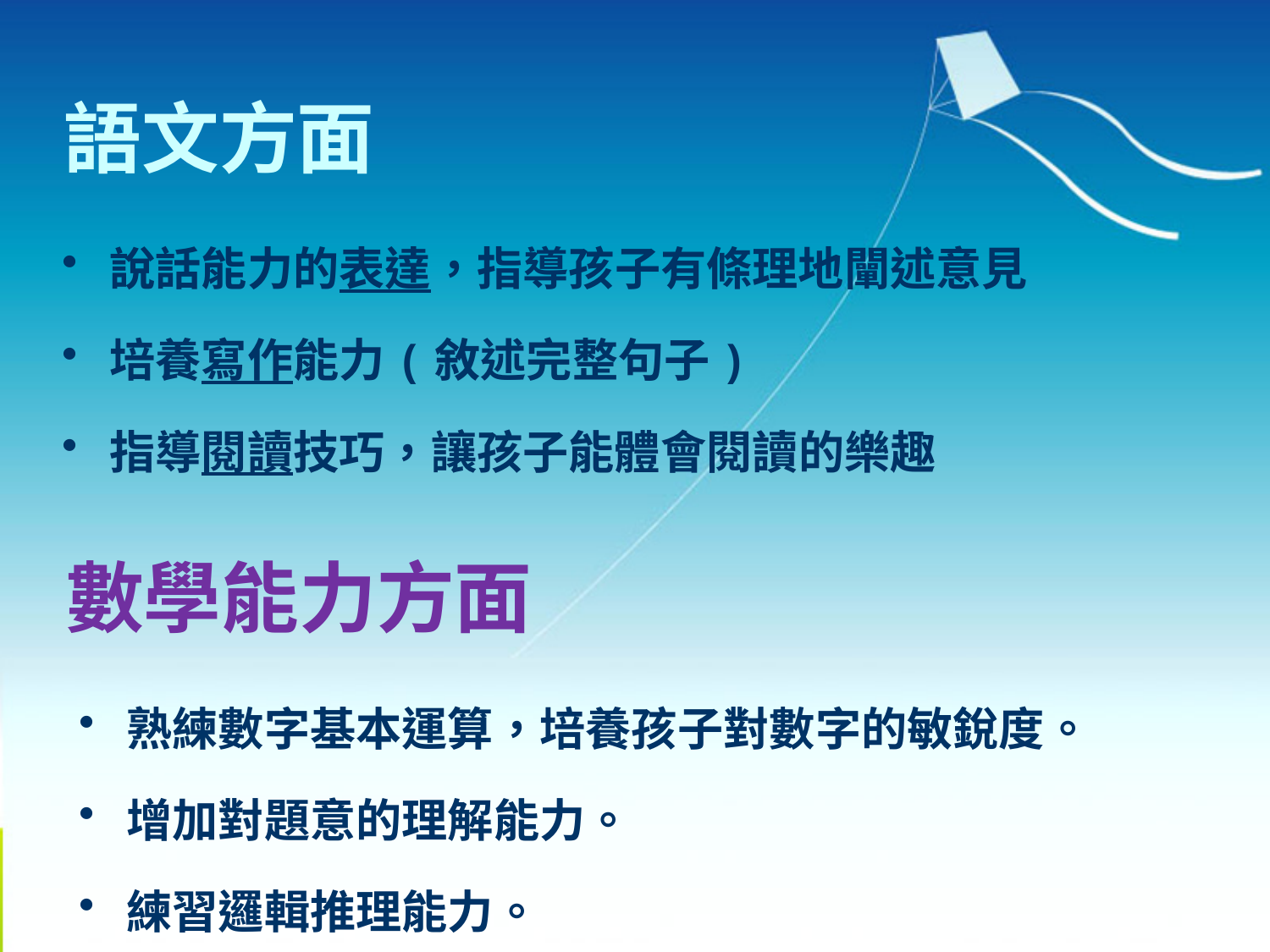

# 語文方面
說話能力的表達，指導孩子有條理地闡述意見
培養寫作能力(敘述完整句子)
指導閱讀技巧，讓孩子能體會閱讀的樂趣
數學能力方面
熟練數字基本運算，培養孩子對數字的敏銳度。
增加對題意的理解能力。
練習邏輯推理能力。